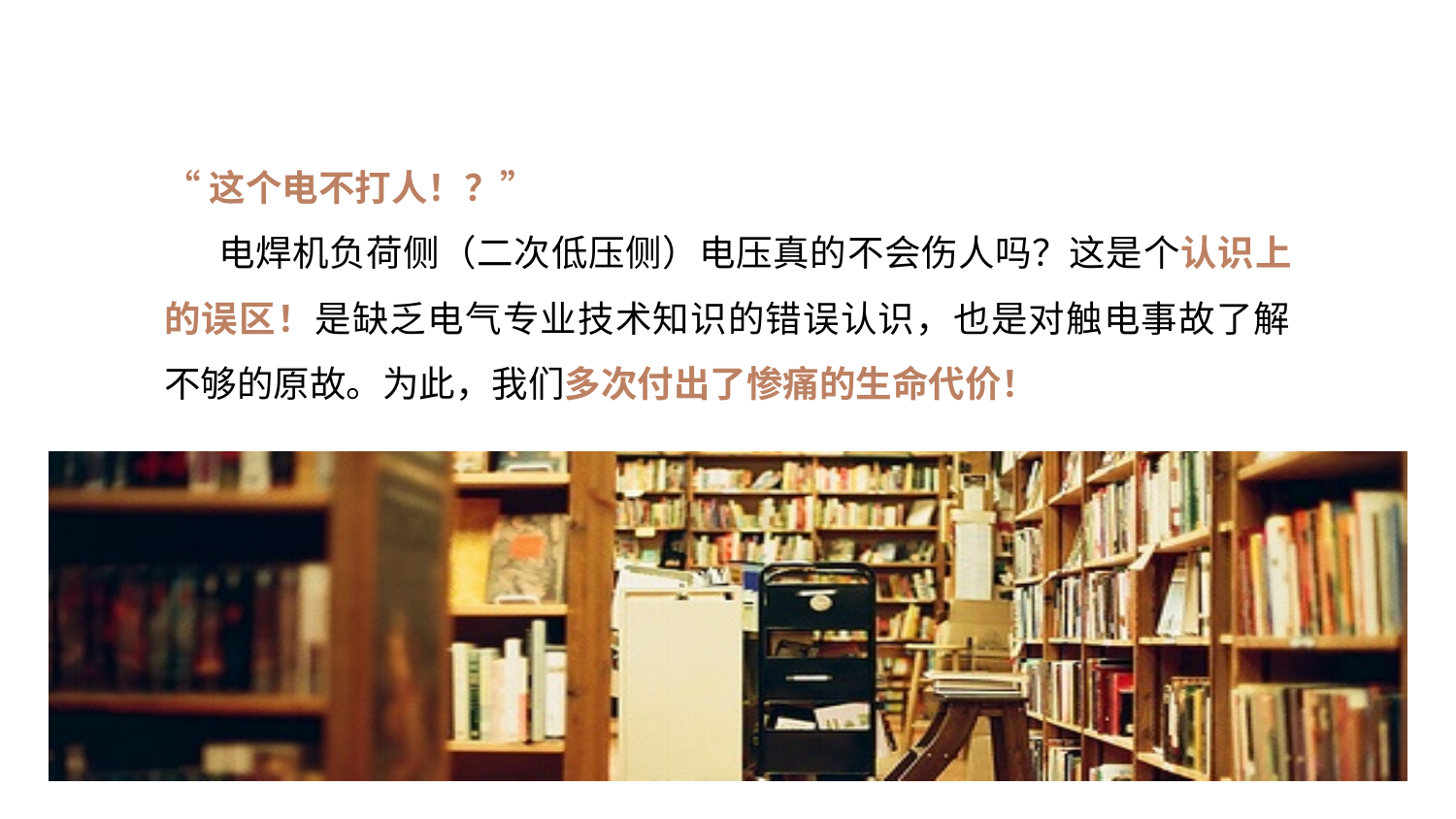

一、惨痛的教训
“这个电不打人！？”
     电焊机负荷侧（二次低压侧）电压真的不会伤人吗？这是个认识上的误区！是缺乏电气专业技术知识的错误认识，也是对触电事故了解不够的原故。为此，我们多次付出了惨痛的生命代价！